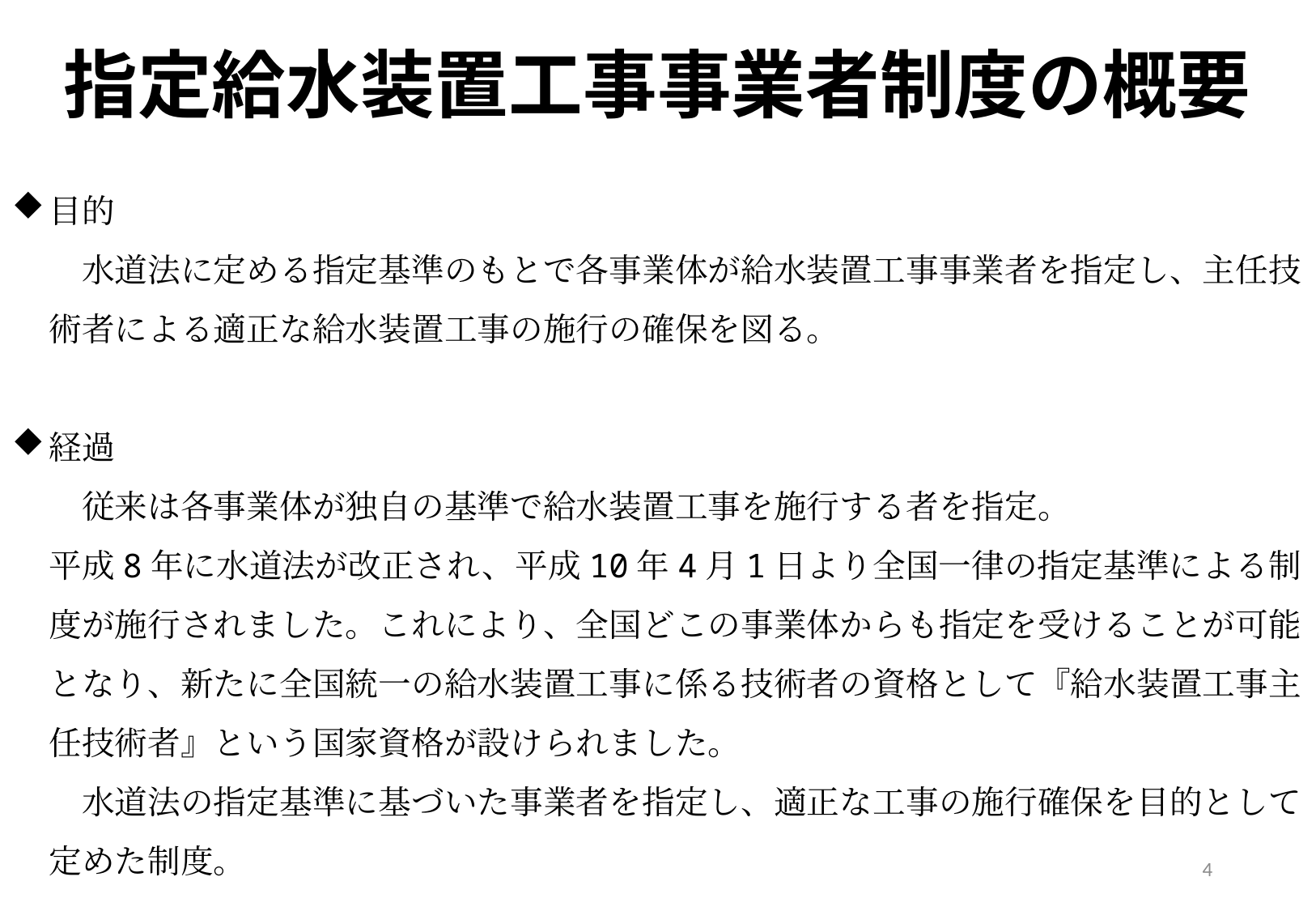

指定給水装置工事事業者制度の概要
目的
　水道法に定める指定基準のもとで各事業体が給水装置工事事業者を指定し、主任技術者による適正な給水装置工事の施行の確保を図る。

経過
　従来は各事業体が独自の基準で給水装置工事を施行する者を指定。
平成8年に水道法が改正され、平成10年4月1日より全国一律の指定基準による制度が施行されました。これにより、全国どこの事業体からも指定を受けることが可能となり、新たに全国統一の給水装置工事に係る技術者の資格として『給水装置工事主任技術者』という国家資格が設けられました。
　水道法の指定基準に基づいた事業者を指定し、適正な工事の施行確保を目的として定めた制度。
4